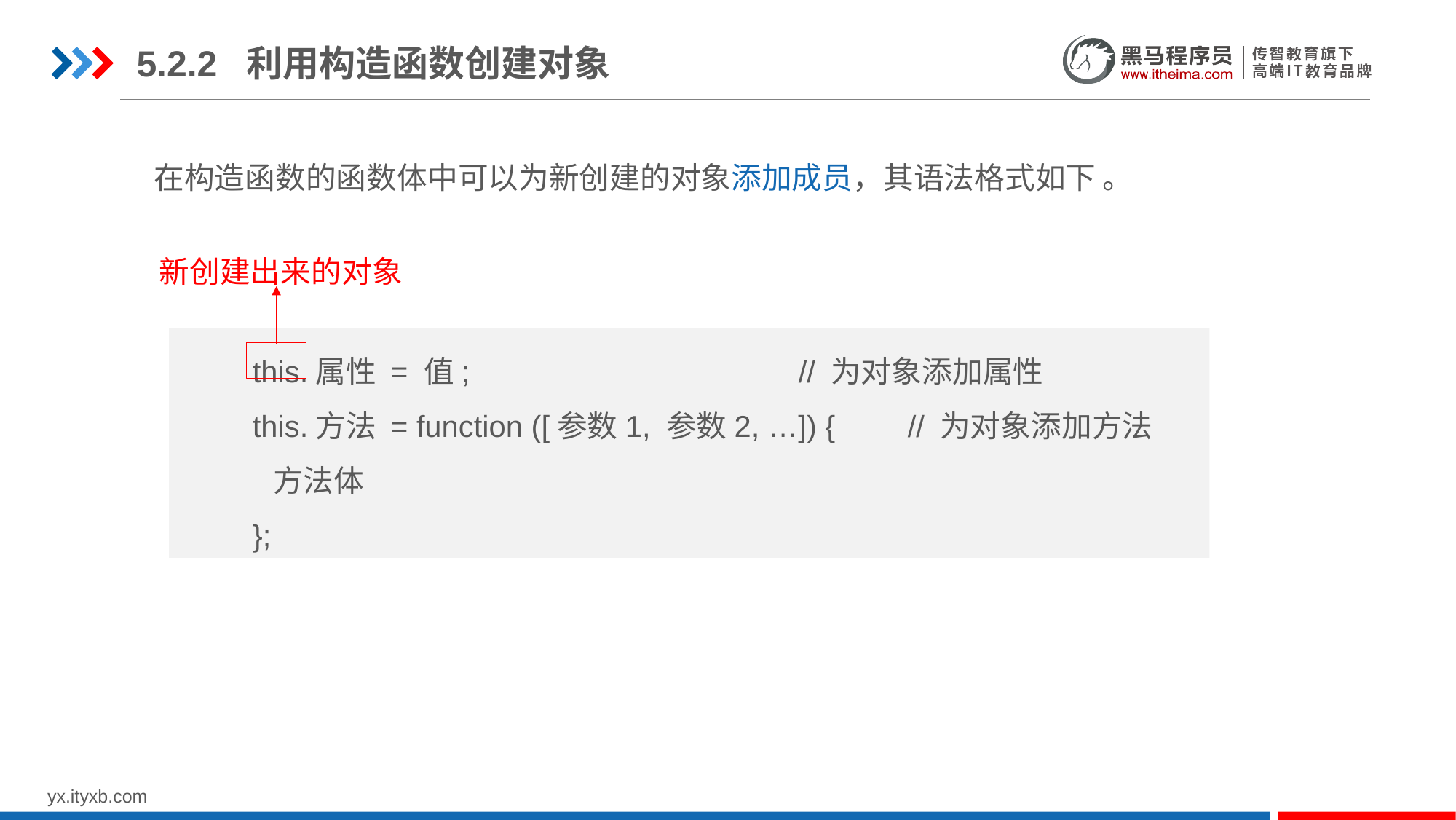

5.2.2  利用构造函数创建对象
在构造函数的函数体中可以为新创建的对象添加成员，其语法格式如下 。
新创建出来的对象
this.属性 = 值;				// 为对象添加属性
this.方法 = function ([参数1, 参数2, …]) {	// 为对象添加方法
  方法体
};